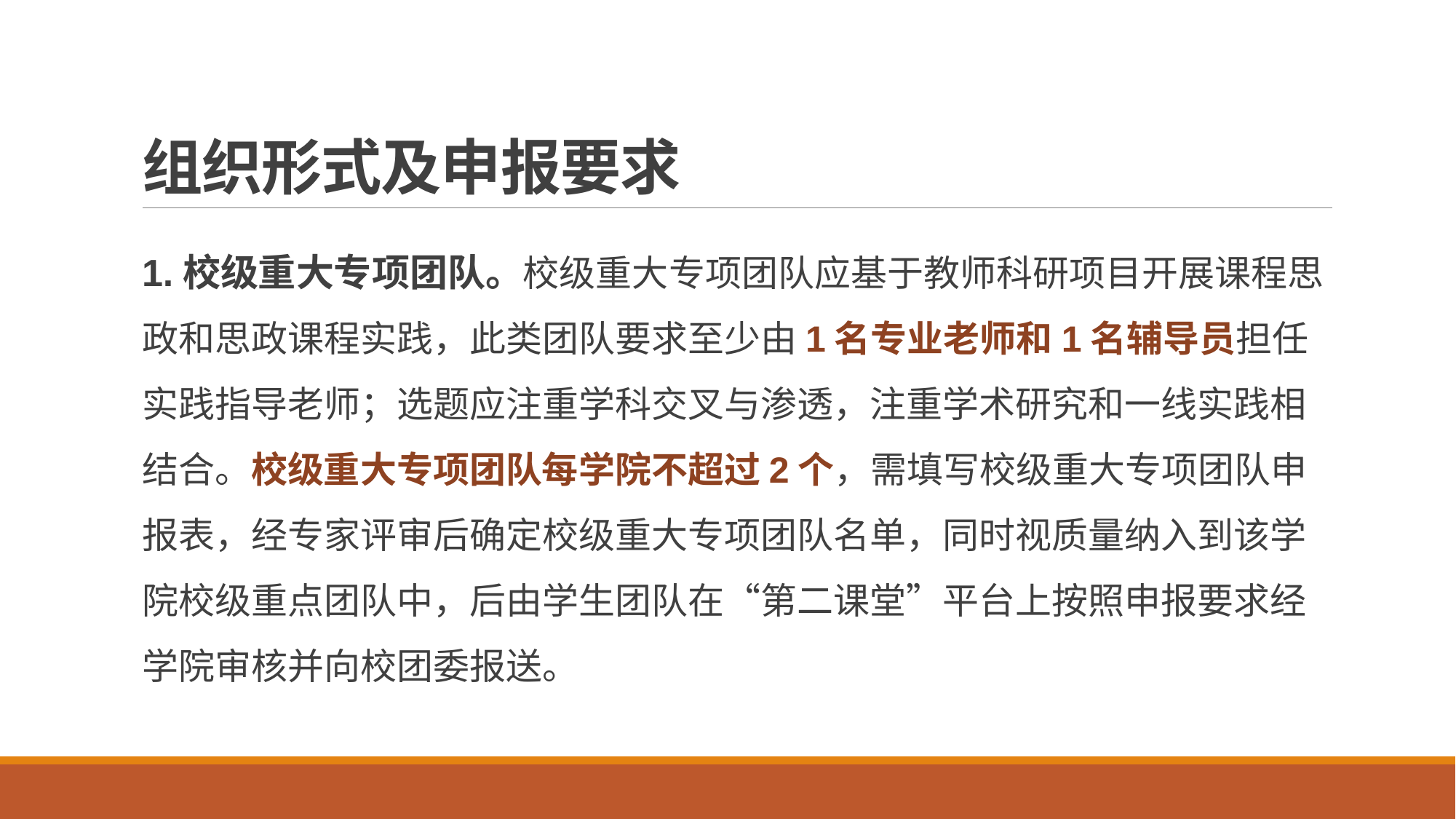

# 组织形式及申报要求
1.校级重大专项团队。校级重大专项团队应基于教师科研项目开展课程思政和思政课程实践，此类团队要求至少由1名专业老师和1名辅导员担任实践指导老师；选题应注重学科交叉与渗透，注重学术研究和一线实践相结合。校级重大专项团队每学院不超过2个，需填写校级重大专项团队申报表，经专家评审后确定校级重大专项团队名单，同时视质量纳入到该学院校级重点团队中，后由学生团队在“第二课堂”平台上按照申报要求经学院审核并向校团委报送。